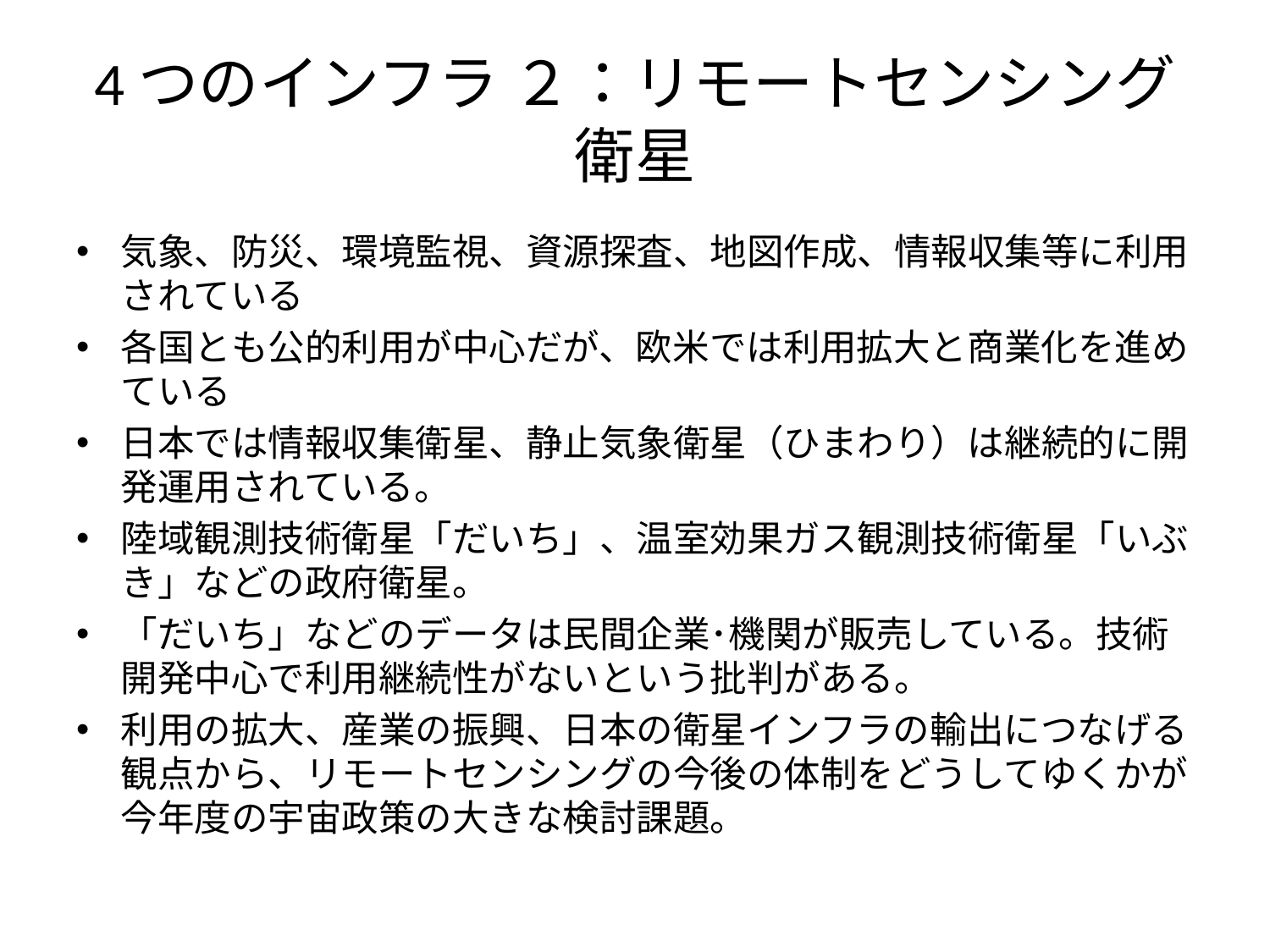

# 4つのインフラ ２：リモートセンシング衛星
気象、防災、環境監視、資源探査、地図作成、情報収集等に利用されている
各国とも公的利用が中心だが、欧米では利用拡大と商業化を進めている
日本では情報収集衛星、静止気象衛星（ひまわり）は継続的に開発運用されている。
陸域観測技術衛星「だいち」、温室効果ガス観測技術衛星「いぶき」などの政府衛星。
「だいち」などのデータは民間企業･機関が販売している。技術開発中心で利用継続性がないという批判がある。
利用の拡大、産業の振興、日本の衛星インフラの輸出につなげる観点から、リモートセンシングの今後の体制をどうしてゆくかが今年度の宇宙政策の大きな検討課題。